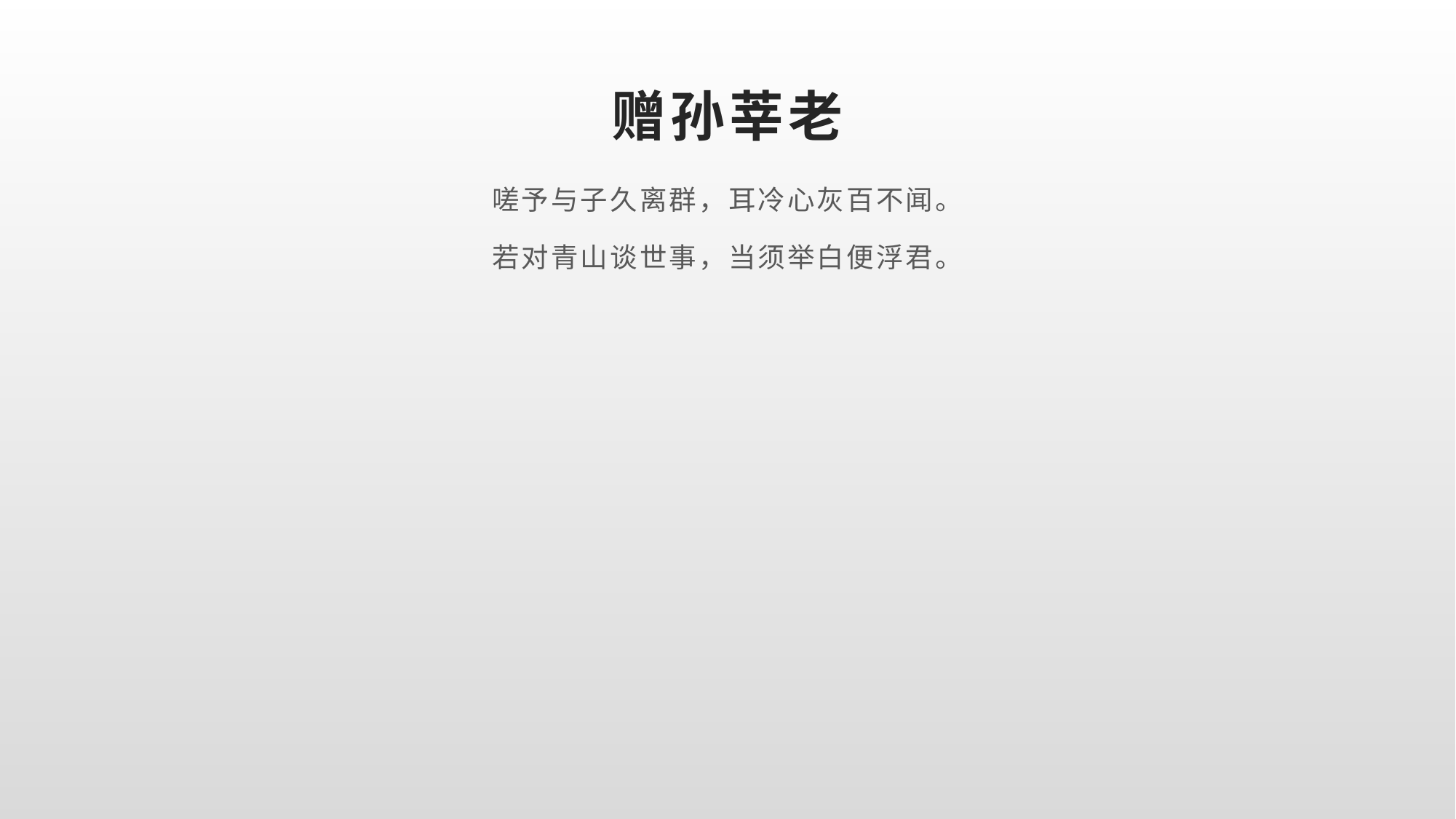

# 赠孙莘老
嗟予与子久离群，耳冷心灰百不闻。
若对青山谈世事，当须举白便浮君。